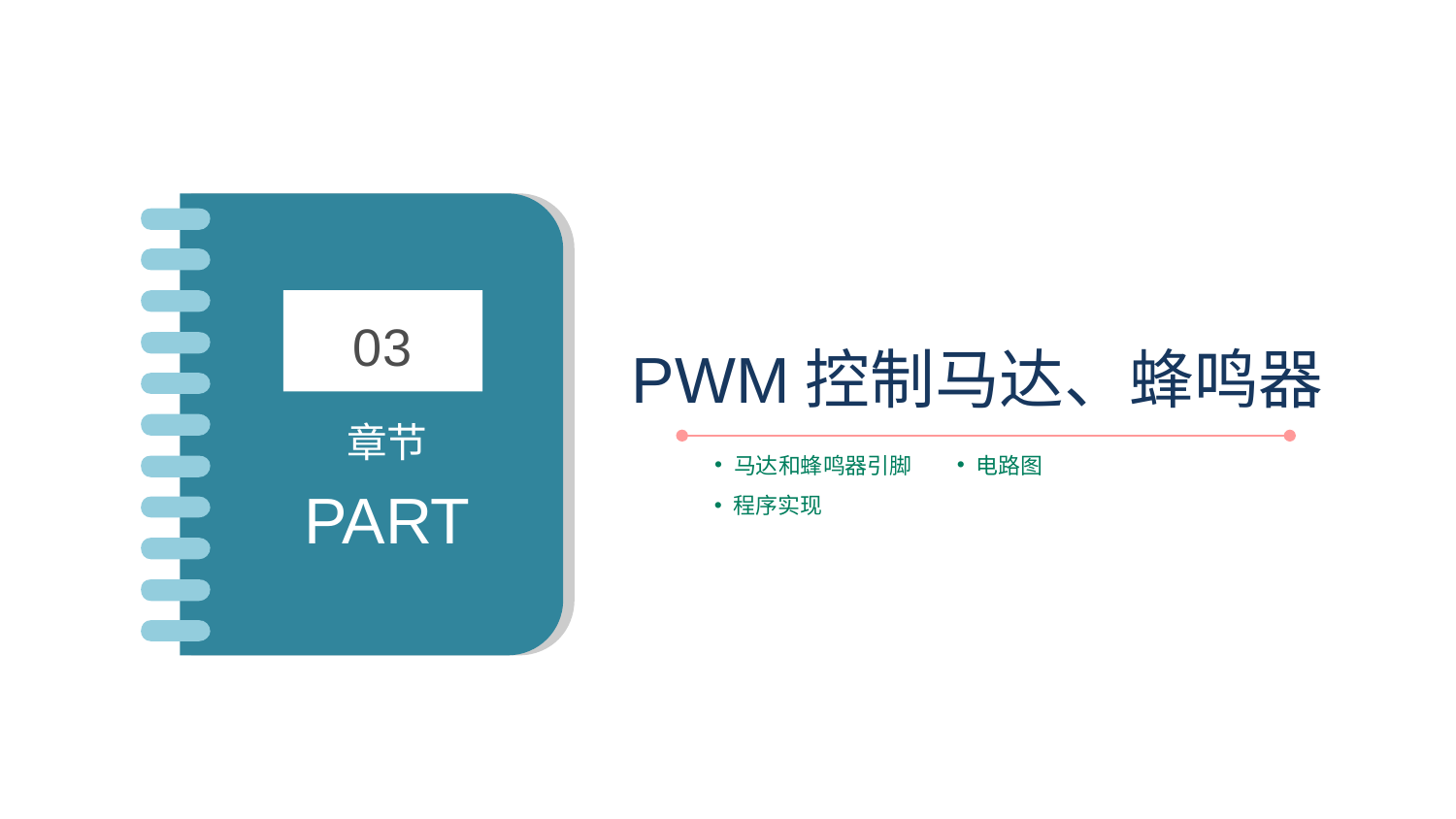

03
章节
PART
PWM控制马达、蜂鸣器
马达和蜂鸣器引脚
电路图
程序实现